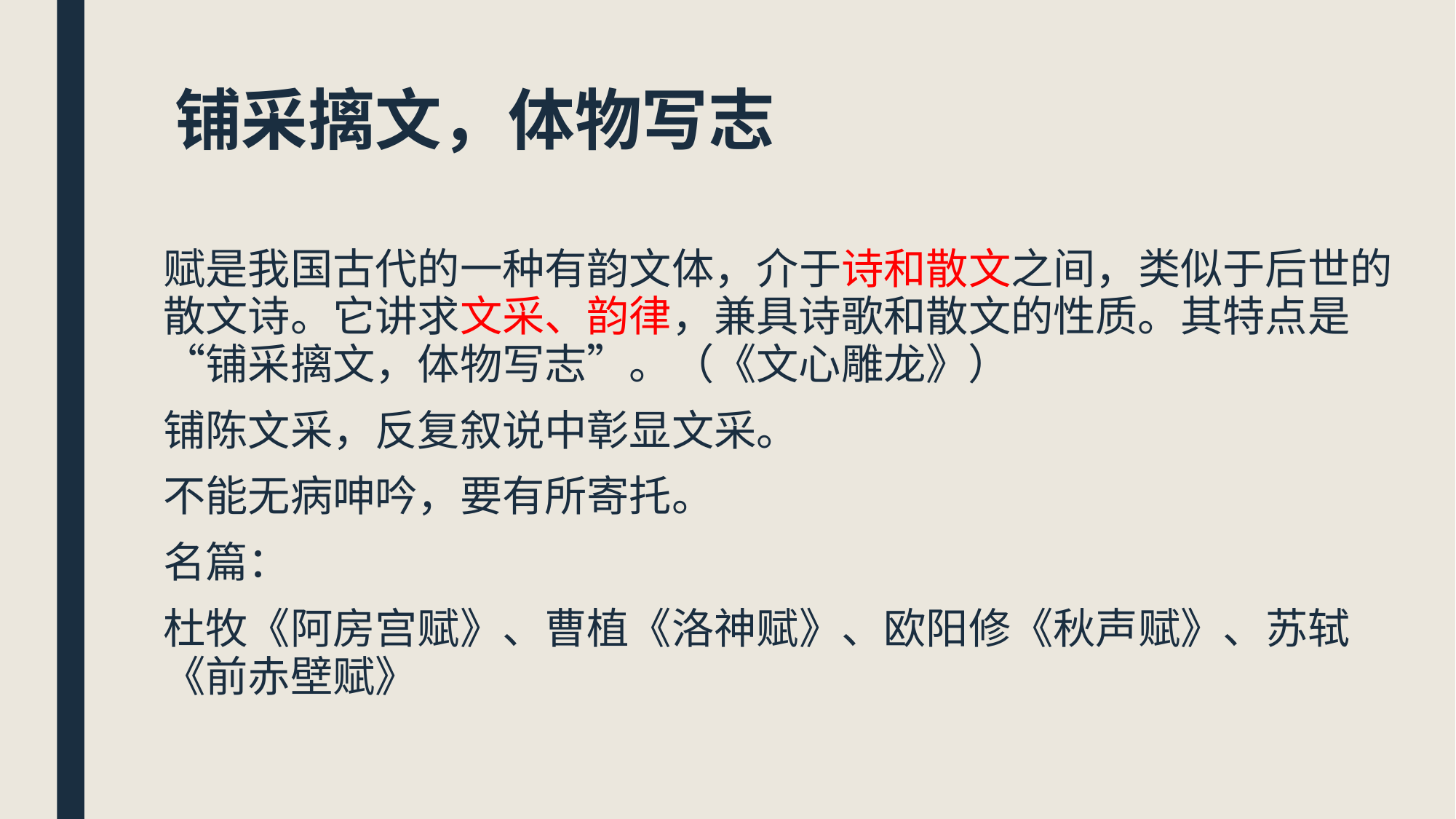

# 铺采摛文，体物写志
赋是我国古代的一种有韵文体，介于诗和散文之间，类似于后世的散文诗。它讲求文采、韵律，兼具诗歌和散文的性质。其特点是“铺采摛文，体物写志”。（《文心雕龙》）
铺陈文采，反复叙说中彰显文采。
不能无病呻吟，要有所寄托。
名篇：
杜牧《阿房宫赋》、曹植《洛神赋》、欧阳修《秋声赋》、苏轼《前赤壁赋》